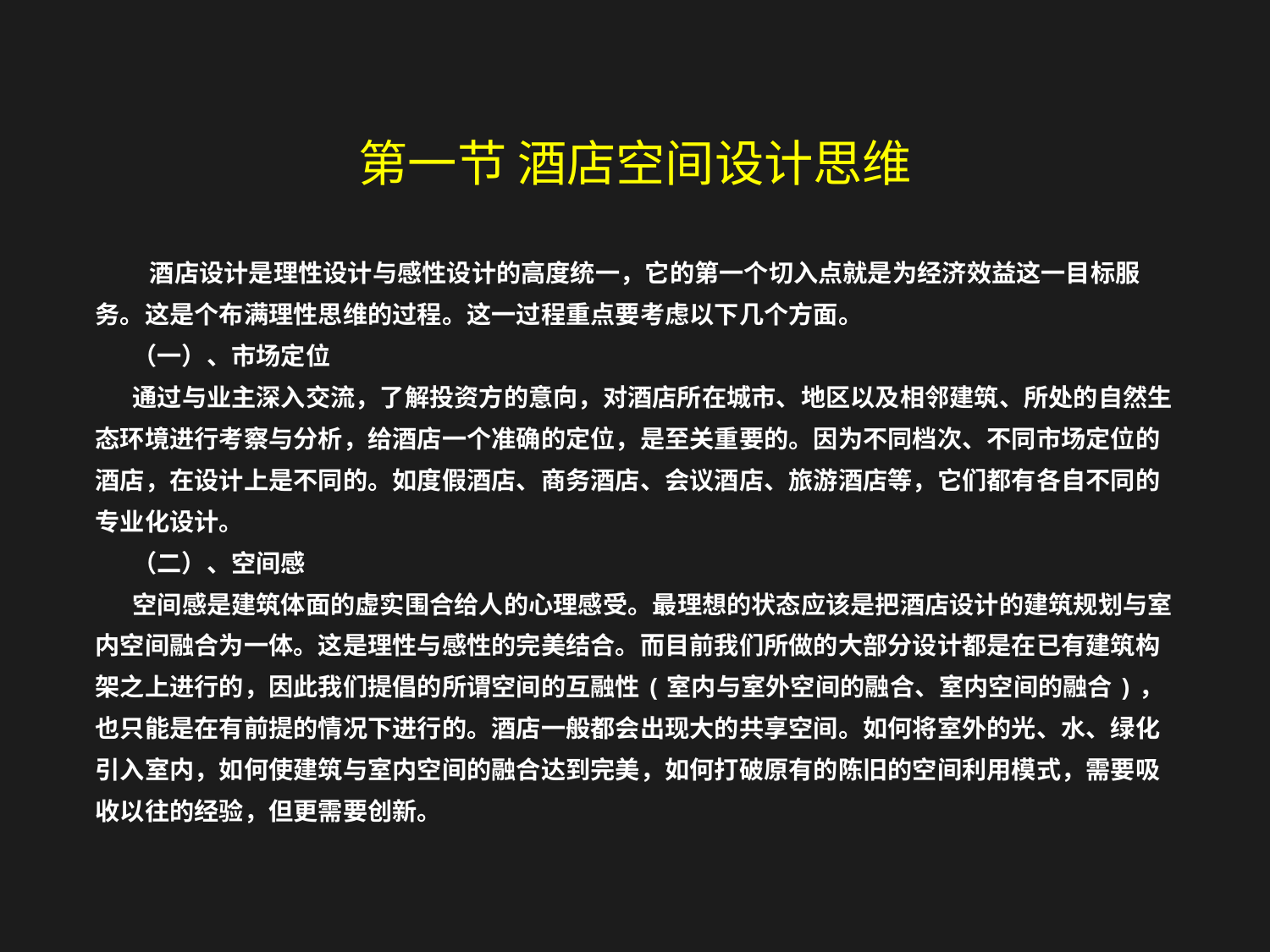

第一节 酒店空间设计思维
  酒店设计是理性设计与感性设计的高度统一，它的第一个切入点就是为经济效益这一目标服务。这是个布满理性思维的过程。这一过程重点要考虑以下几个方面。
（一）、市场定位
通过与业主深入交流，了解投资方的意向，对酒店所在城市、地区以及相邻建筑、所处的自然生态环境进行考察与分析，给酒店一个准确的定位，是至关重要的。因为不同档次、不同市场定位的酒店，在设计上是不同的。如度假酒店、商务酒店、会议酒店、旅游酒店等，它们都有各自不同的专业化设计。
（二）、空间感
空间感是建筑体面的虚实围合给人的心理感受。最理想的状态应该是把酒店设计的建筑规划与室内空间融合为一体。这是理性与感性的完美结合。而目前我们所做的大部分设计都是在已有建筑构架之上进行的，因此我们提倡的所谓空间的互融性(室内与室外空间的融合、室内空间的融合)，也只能是在有前提的情况下进行的。酒店一般都会出现大的共享空间。如何将室外的光、水、绿化引入室内，如何使建筑与室内空间的融合达到完美，如何打破原有的陈旧的空间利用模式，需要吸收以往的经验，但更需要创新。